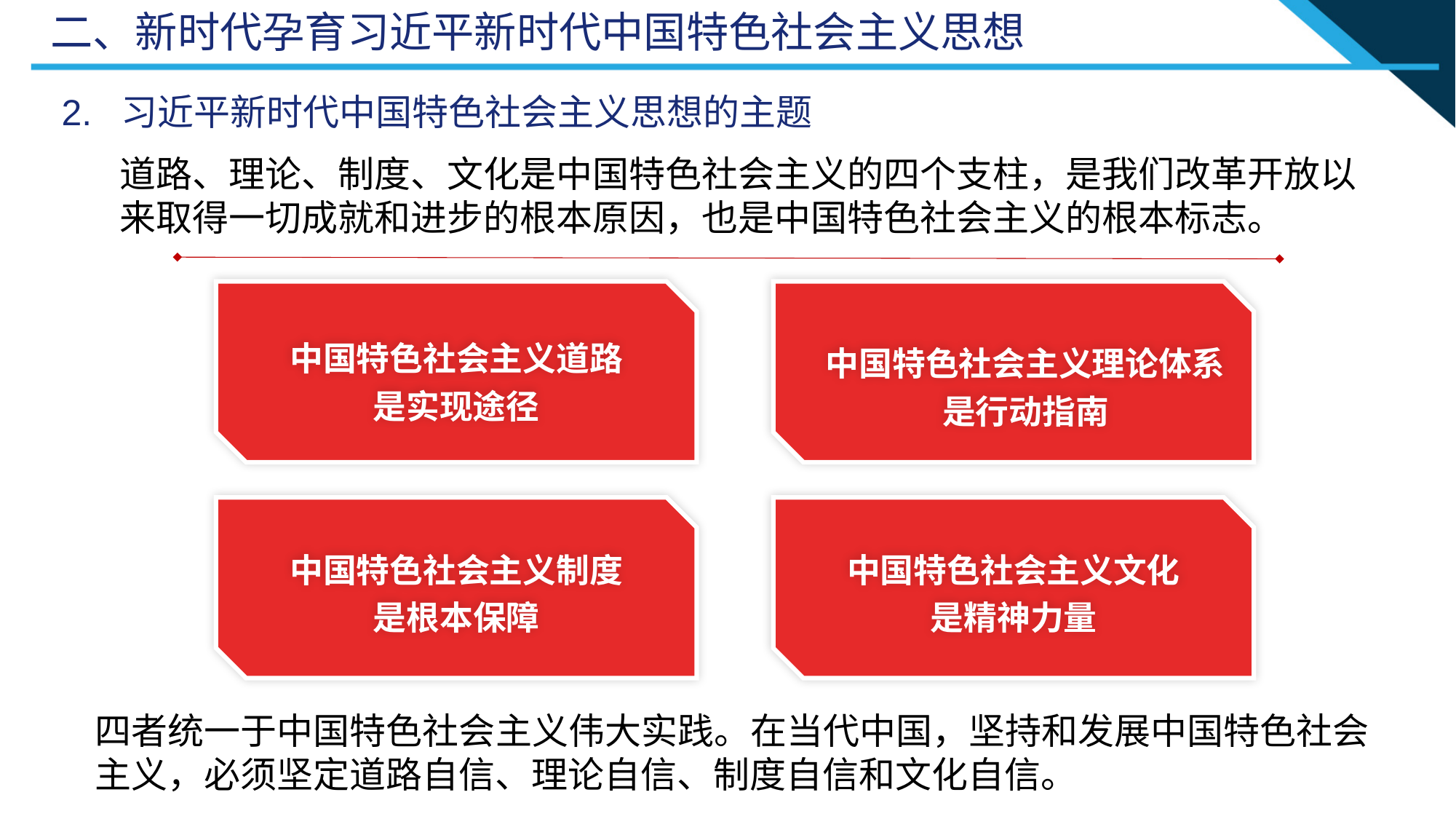

二、新时代孕育习近平新时代中国特色社会主义思想
     2.  习近平新时代中国特色社会主义思想的主题
道路、理论、制度、文化是中国特色社会主义的四个支柱，是我们改革开放以来取得一切成就和进步的根本原因，也是中国特色社会主义的根本标志。

中国特色社会主义道路
是实现途径
中国特色社会主义理论体系
是行动指南

中国特色社会主义制度
是根本保障
中国特色社会主义文化
是精神力量
四者统一于中国特色社会主义伟大实践。在当代中国，坚持和发展中国特色社会主义，必须坚定道路自信、理论自信、制度自信和文化自信。